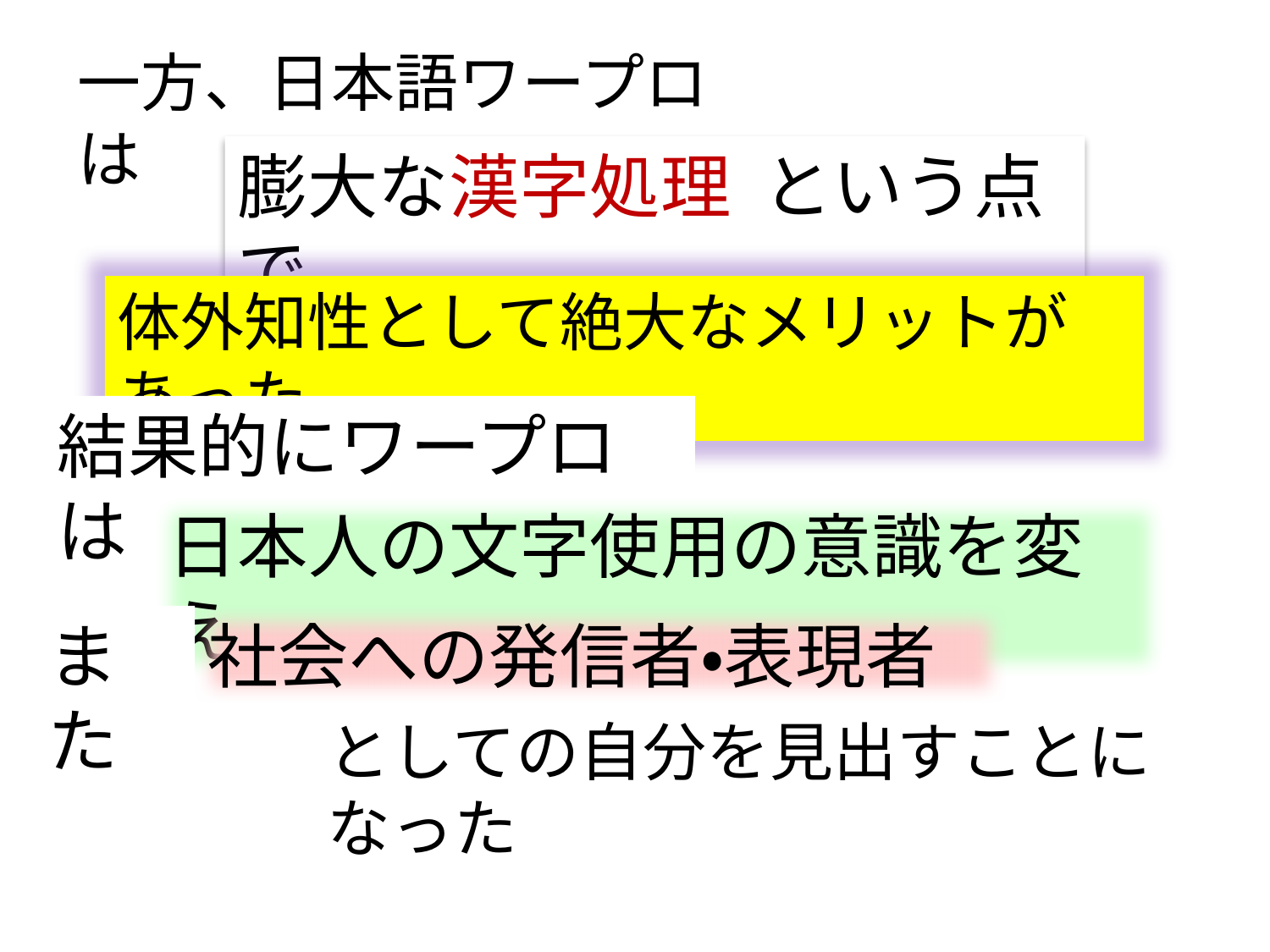

一方、日本語ワープロは
膨大な漢字処理　という点で
体外知性として絶大なメリットがあった
結果的にワープロは
日本人の文字使用の意識を変え
また
社会への発信者・表現者
としての自分を見出すことになった